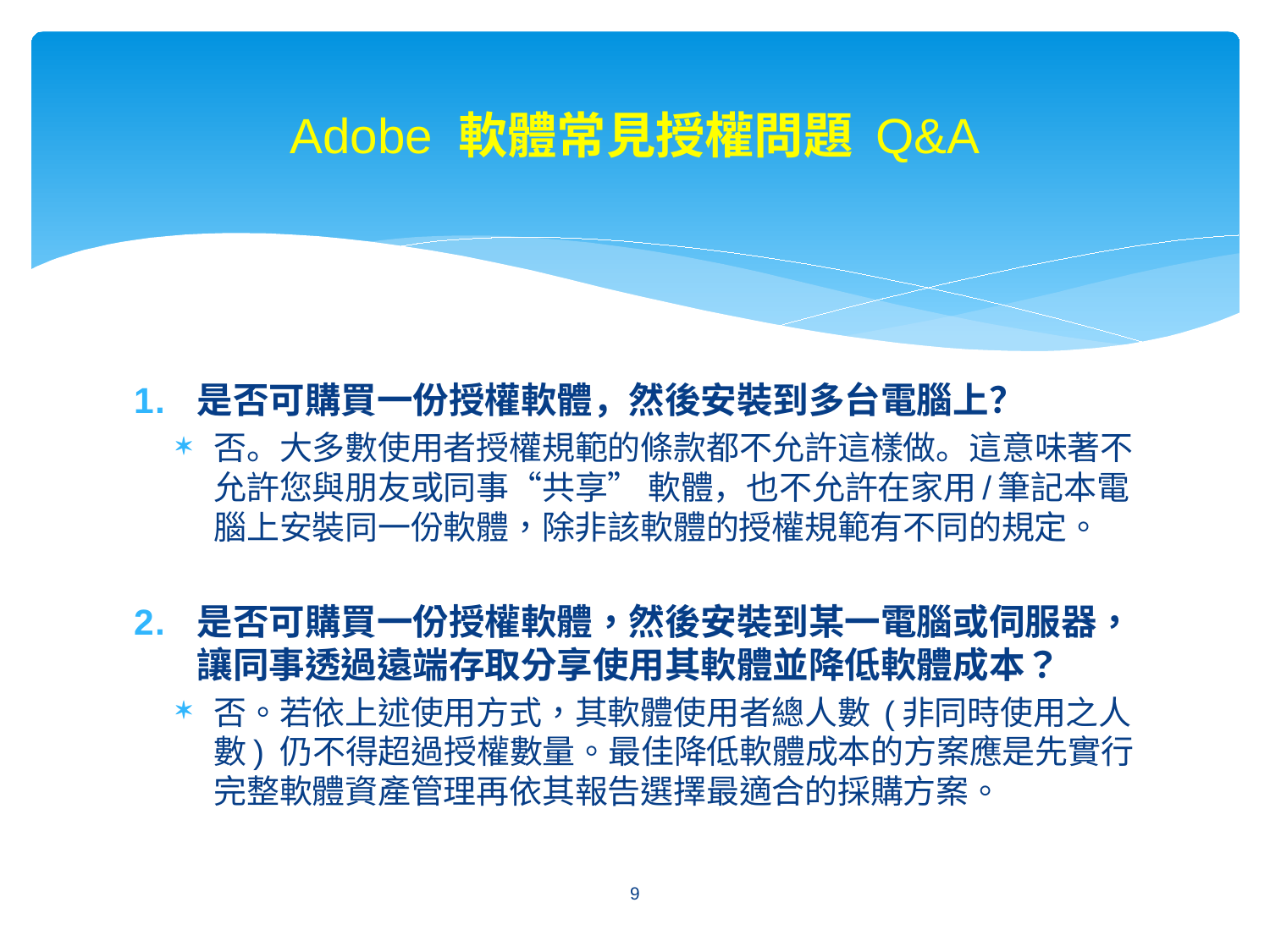

# Adobe 軟體常見授權問題 Q&A
是否可購買一份授權軟體，然後安裝到多台電腦上？
否。大多數使用者授權規範的條款都不允許這樣做。這意味著不允許您與朋友或同事“共享” 軟體，也不允許在家用/筆記本電腦上安裝同一份軟體，除非該軟體的授權規範有不同的規定。

是否可購買一份授權軟體，然後安裝到某一電腦或伺服器，讓同事透過遠端存取分享使用其軟體並降低軟體成本？
否。若依上述使用方式，其軟體使用者總人數 (非同時使用之人數) 仍不得超過授權數量。最佳降低軟體成本的方案應是先實行完整軟體資產管理再依其報告選擇最適合的採購方案。
9